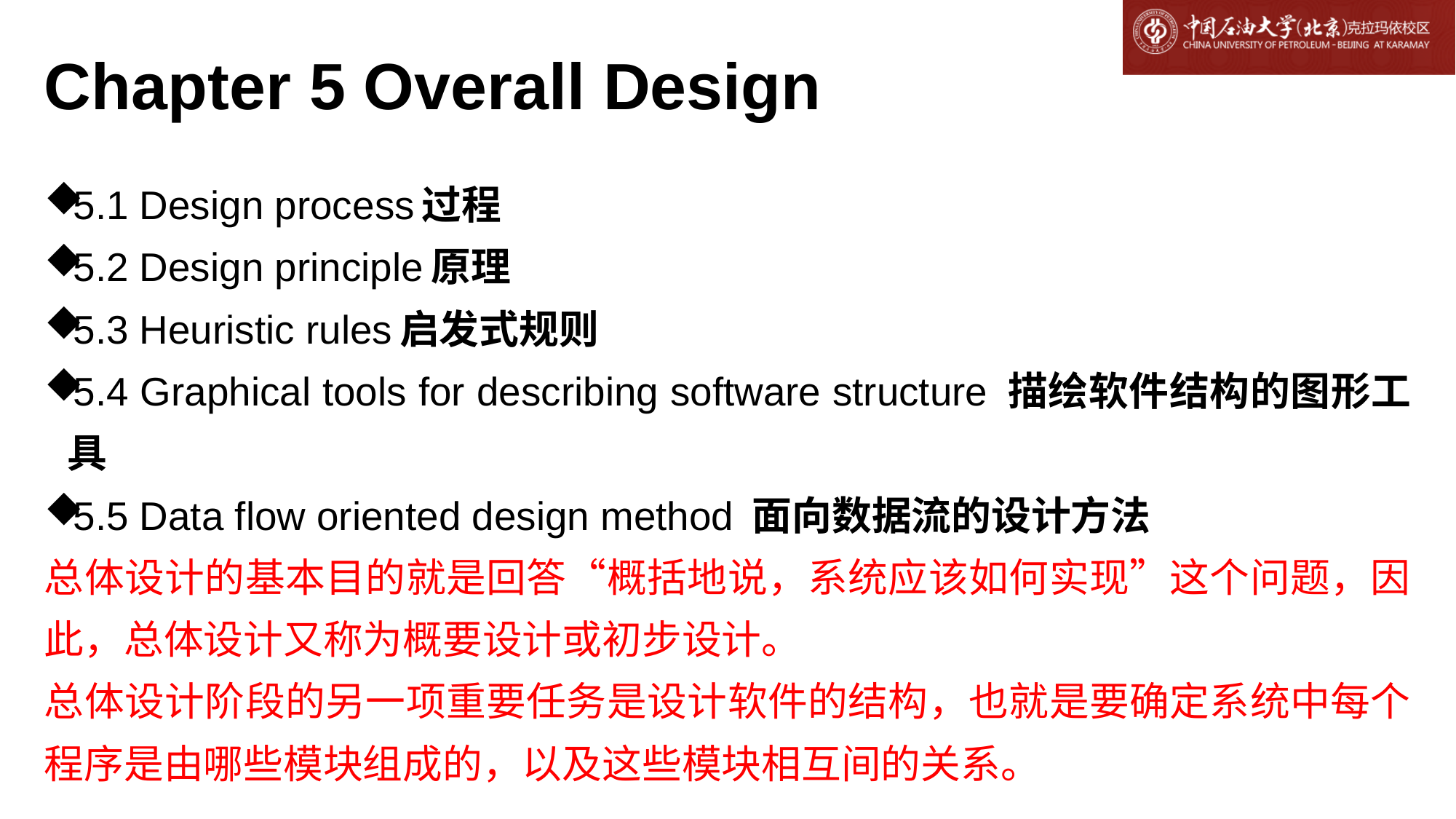

# Chapter 5 Overall Design
5.1 Design process过程
5.2 Design principle原理
5.3 Heuristic rules启发式规则
5.4 Graphical tools for describing software structure 描绘软件结构的图形工具
5.5 Data flow oriented design method 面向数据流的设计方法
总体设计的基本目的就是回答“概括地说，系统应该如何实现”这个问题，因此，总体设计又称为概要设计或初步设计。
总体设计阶段的另一项重要任务是设计软件的结构，也就是要确定系统中每个程序是由哪些模块组成的，以及这些模块相互间的关系。